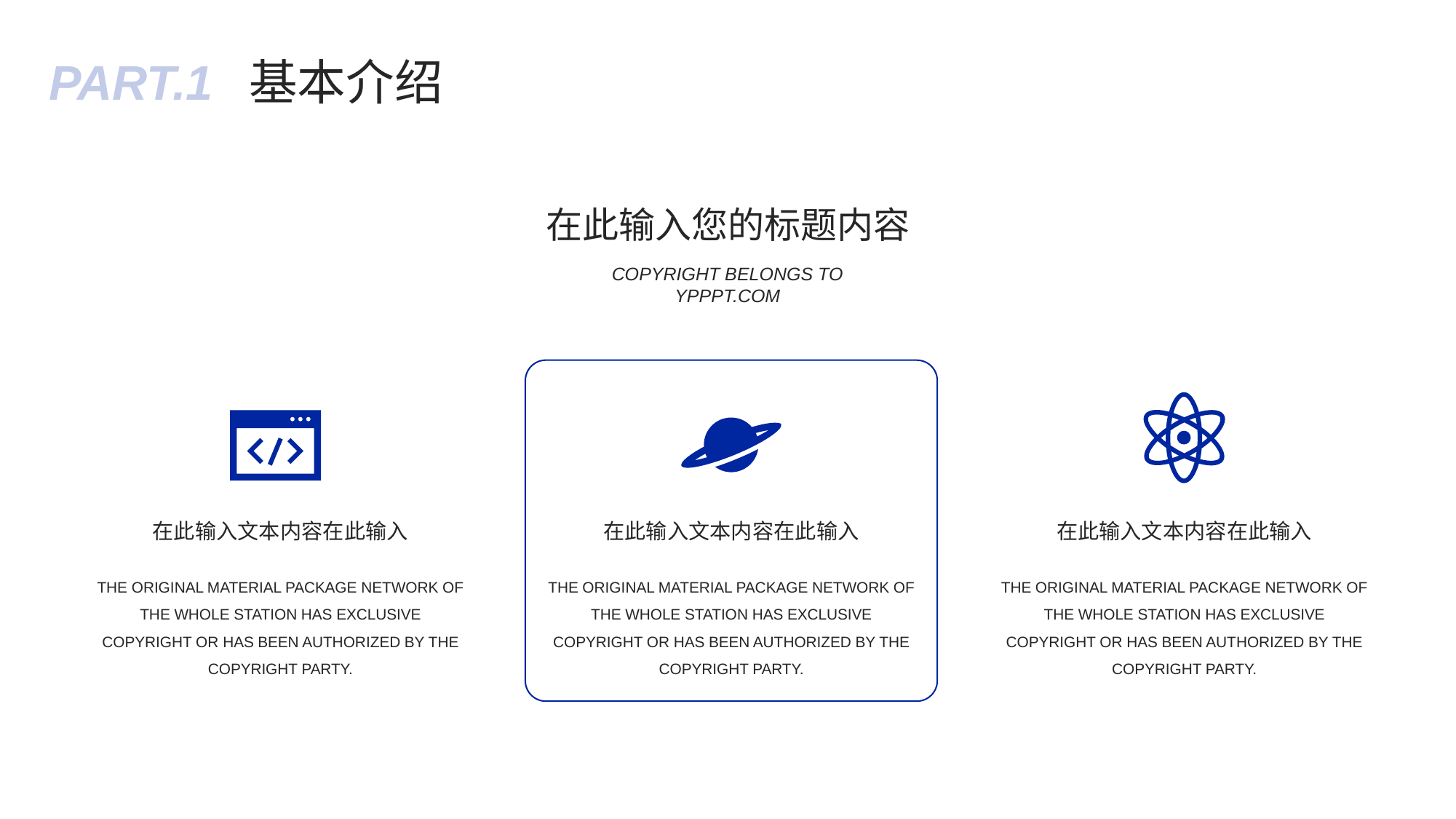

PART.1
基本介绍
在此输入您的标题内容
COPYRIGHT BELONGS TO YPPPT.COM

在此输入文本内容在此输入
THE ORIGINAL MATERIAL PACKAGE NETWORK OF THE WHOLE STATION HAS EXCLUSIVE COPYRIGHT OR HAS BEEN AUTHORIZED BY THE COPYRIGHT PARTY.

在此输入文本内容在此输入
THE ORIGINAL MATERIAL PACKAGE NETWORK OF THE WHOLE STATION HAS EXCLUSIVE COPYRIGHT OR HAS BEEN AUTHORIZED BY THE COPYRIGHT PARTY.

在此输入文本内容在此输入
THE ORIGINAL MATERIAL PACKAGE NETWORK OF THE WHOLE STATION HAS EXCLUSIVE COPYRIGHT OR HAS BEEN AUTHORIZED BY THE COPYRIGHT PARTY.